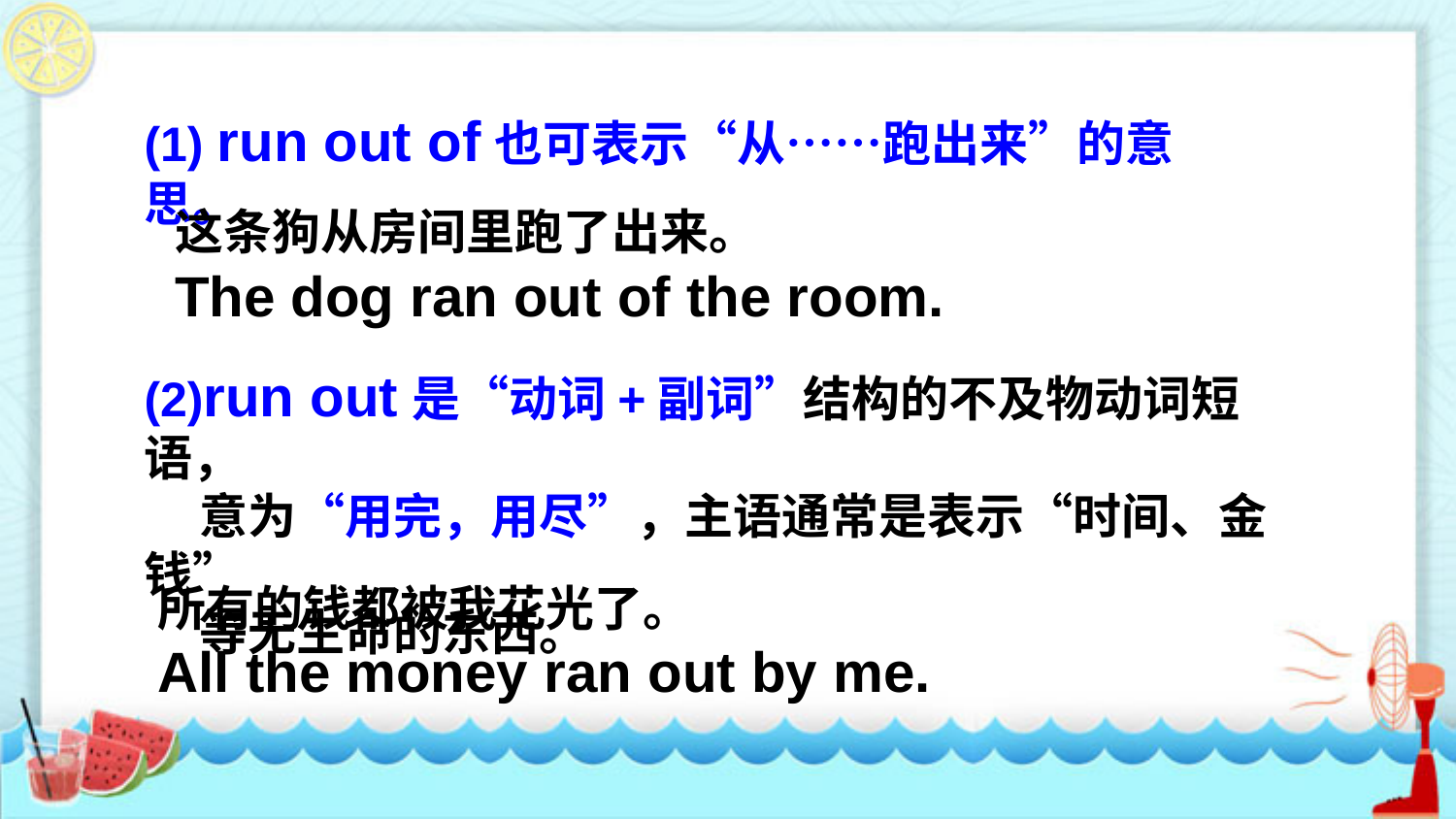

(1) run out of也可表示“从……跑出来”的意思。
这条狗从房间里跑了出来。
The dog ran out of the room.
(2)run out是“动词+副词”结构的不及物动词短语，
    意为“用完，用尽”，主语通常是表示“时间、金钱”
    等无生命的东西。
所有的钱都被我花光了。
All the money ran out by me.